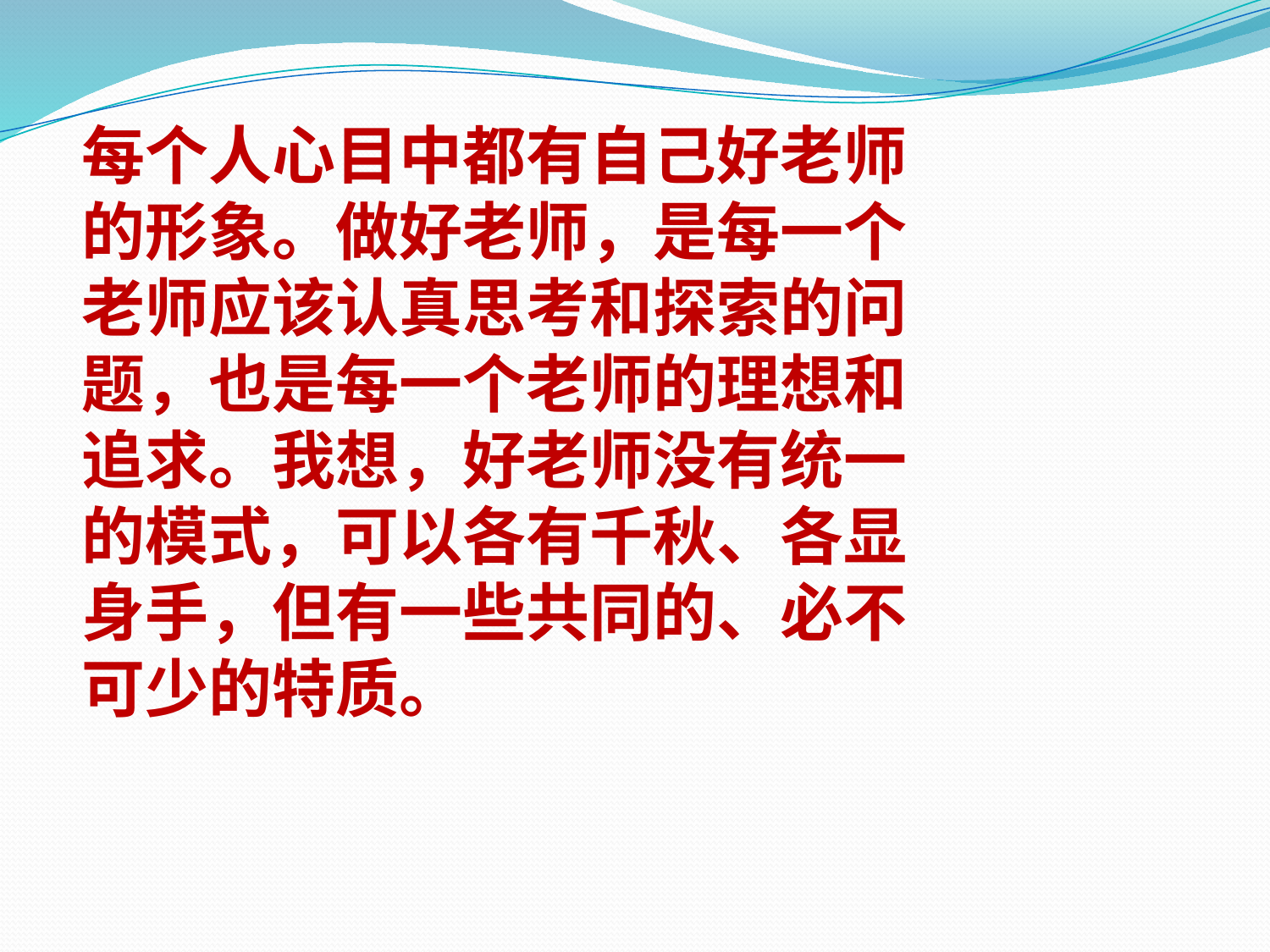

每个人心目中都有自己好老师的形象。做好老师，是每一个老师应该认真思考和探索的问题，也是每一个老师的理想和追求。我想，好老师没有统一的模式，可以各有千秋、各显身手，但有一些共同的、必不可少的特质。